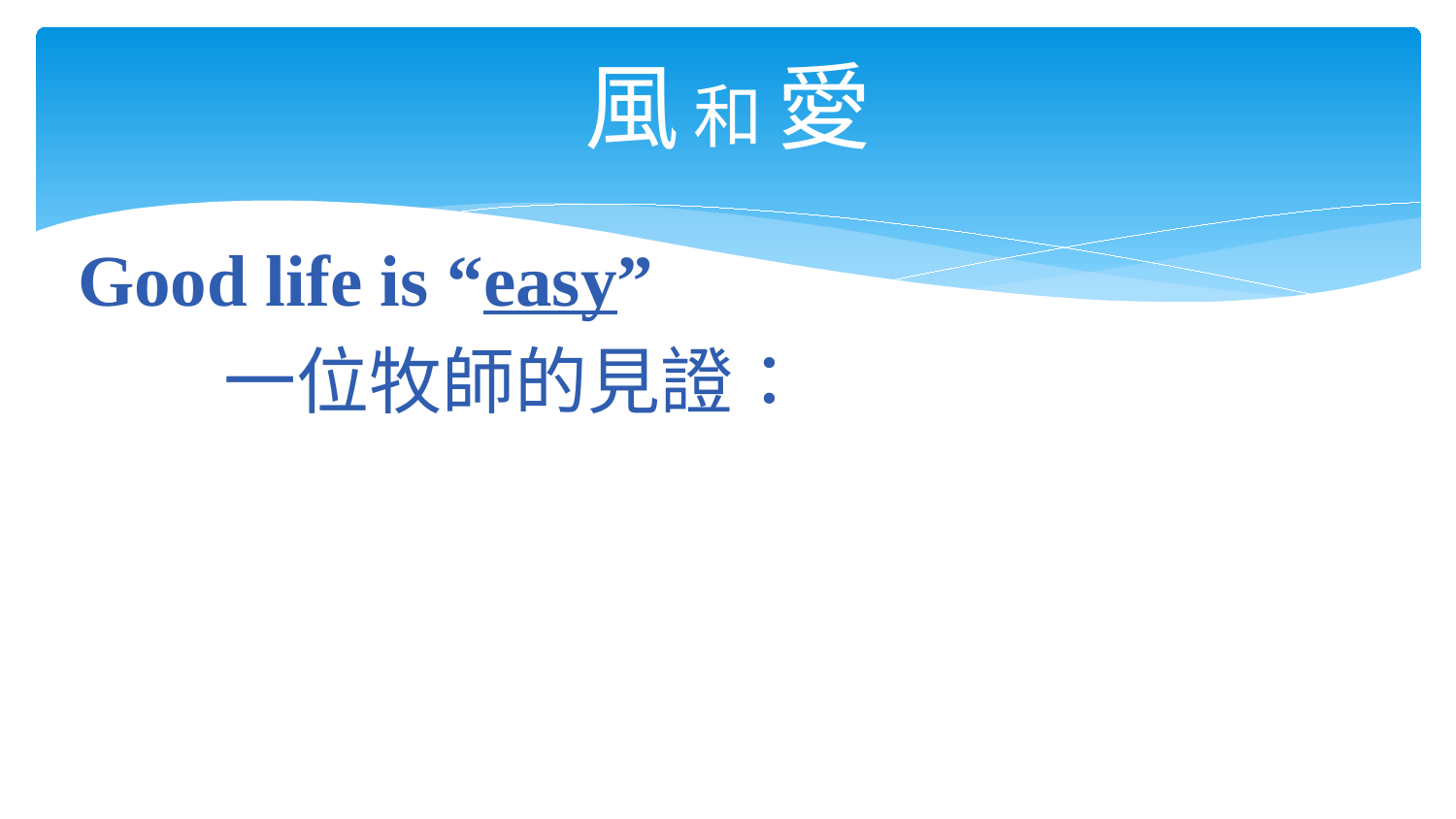

# 風 和 愛
Good life is “easy”
	一位牧師的見證：